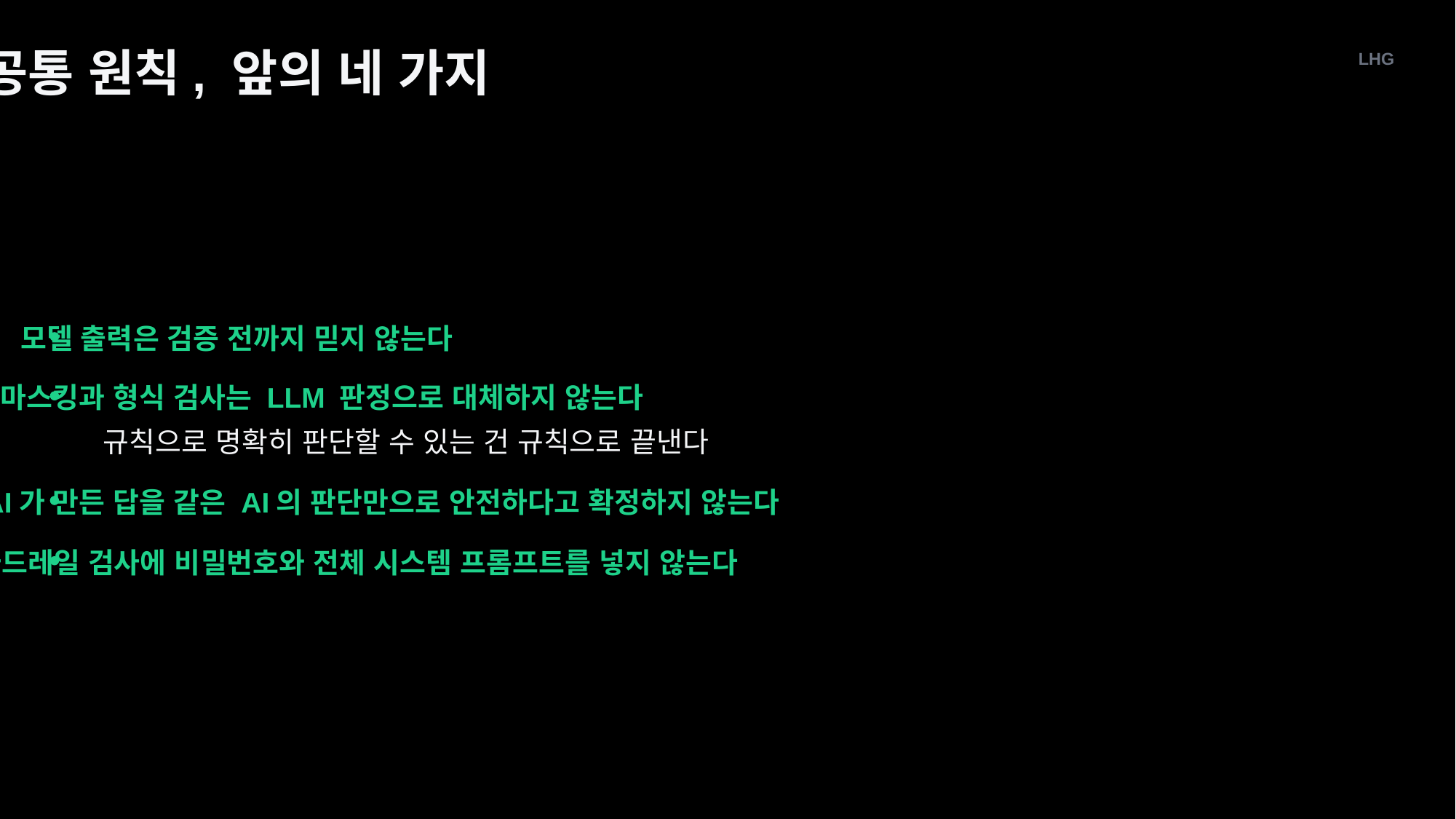

공통 원칙, 앞의 네 가지
LHG
모델 출력은 검증 전까지 믿지 않는다

마스킹과 형식 검사는 LLM 판정으로 대체하지 않는다

규칙으로 명확히 판단할 수 있는 건 규칙으로 끝낸다
AI가 만든 답을 같은 AI의 판단만으로 안전하다고 확정하지 않는다

가드레일 검사에 비밀번호와 전체 시스템 프롬프트를 넣지 않는다